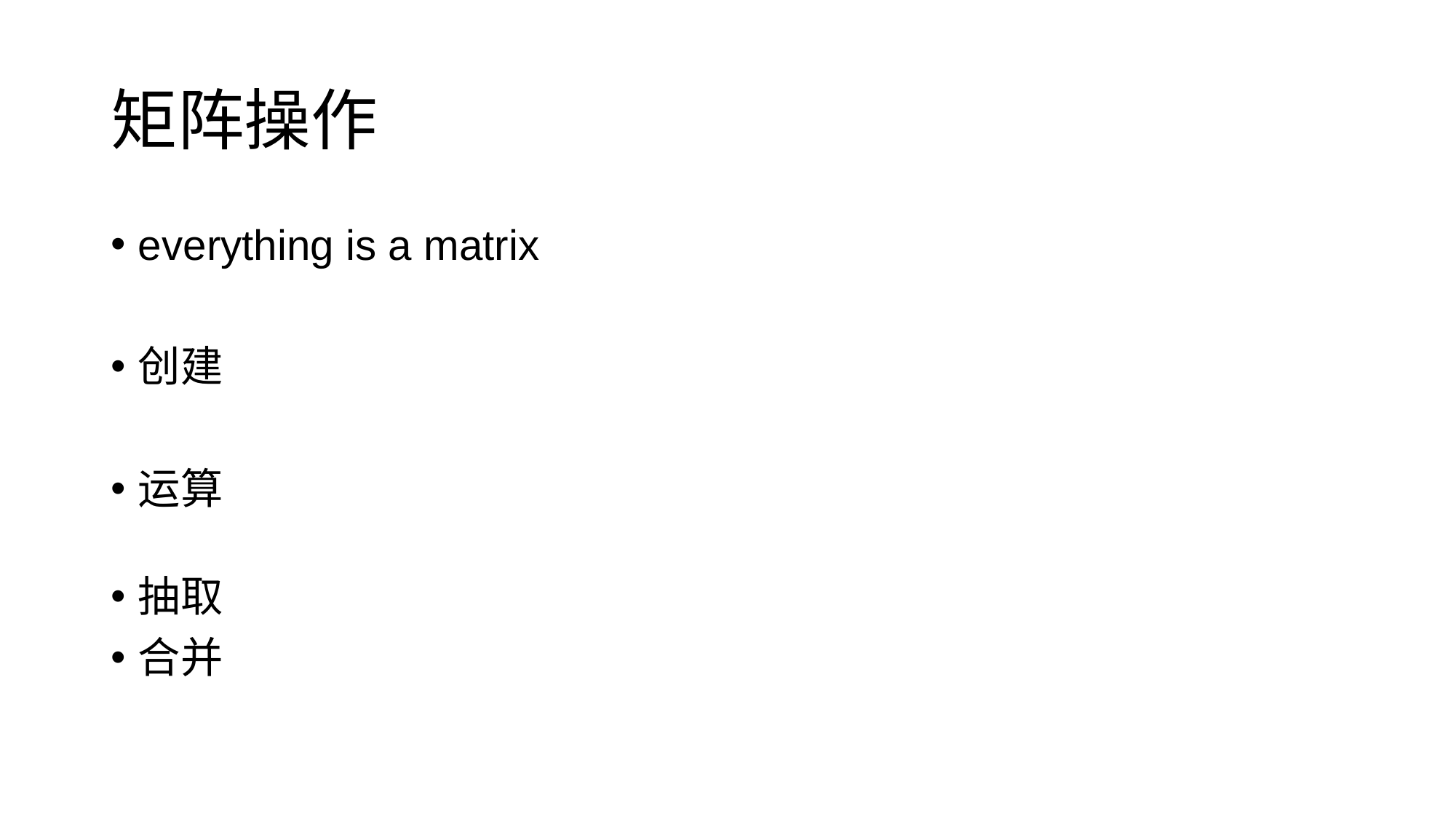

# 矩阵操作
everything is a matrix

创建

运算

抽取
合并